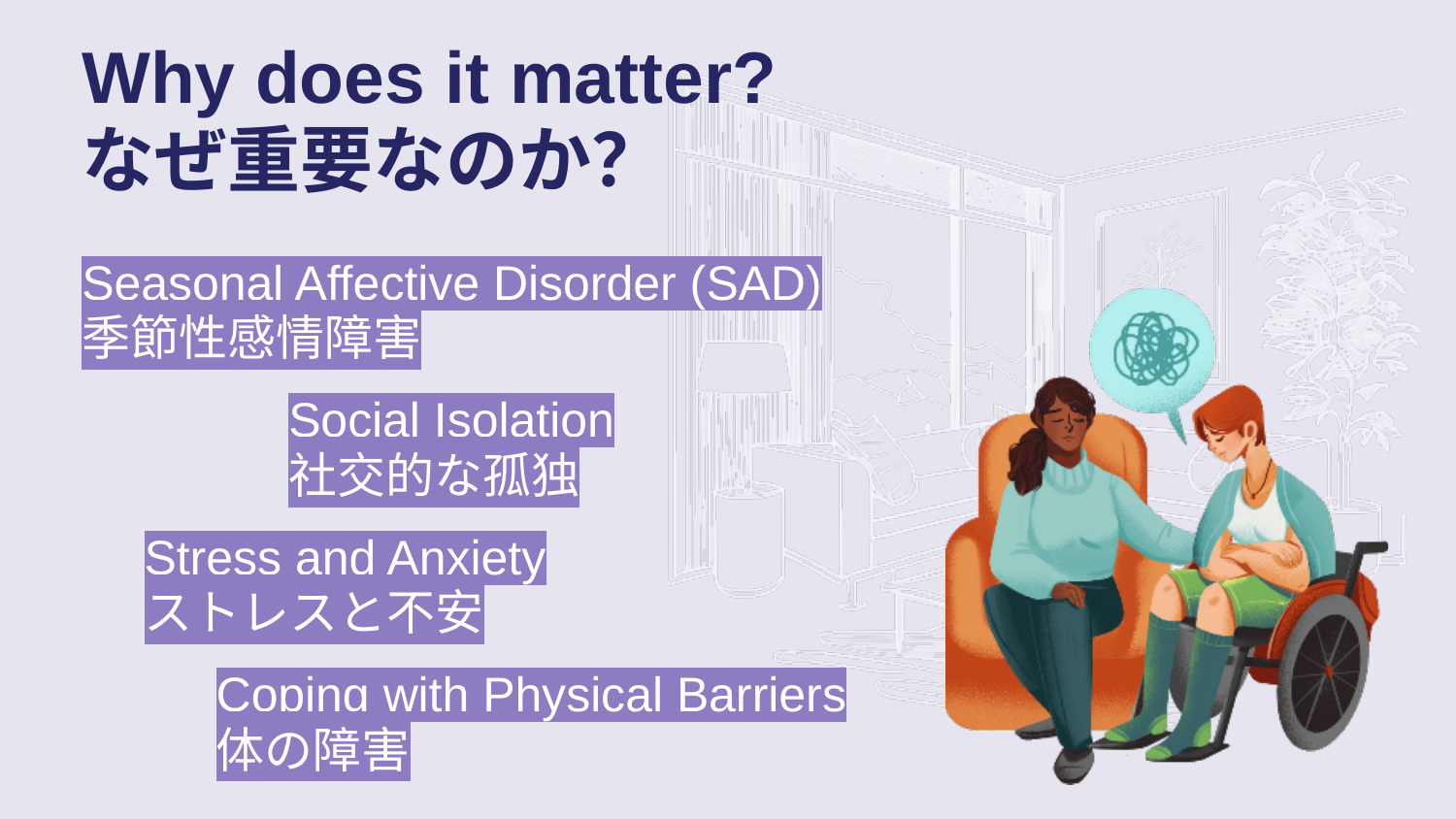

Why does it matter?
なぜ重要なのか？

Seasonal Affective Disorder (SAD)
季節性感情障害

Social Isolation
社交的な孤独
Stress and Anxiety
ストレスと不安
Coping with Physical Barriers
体の障害